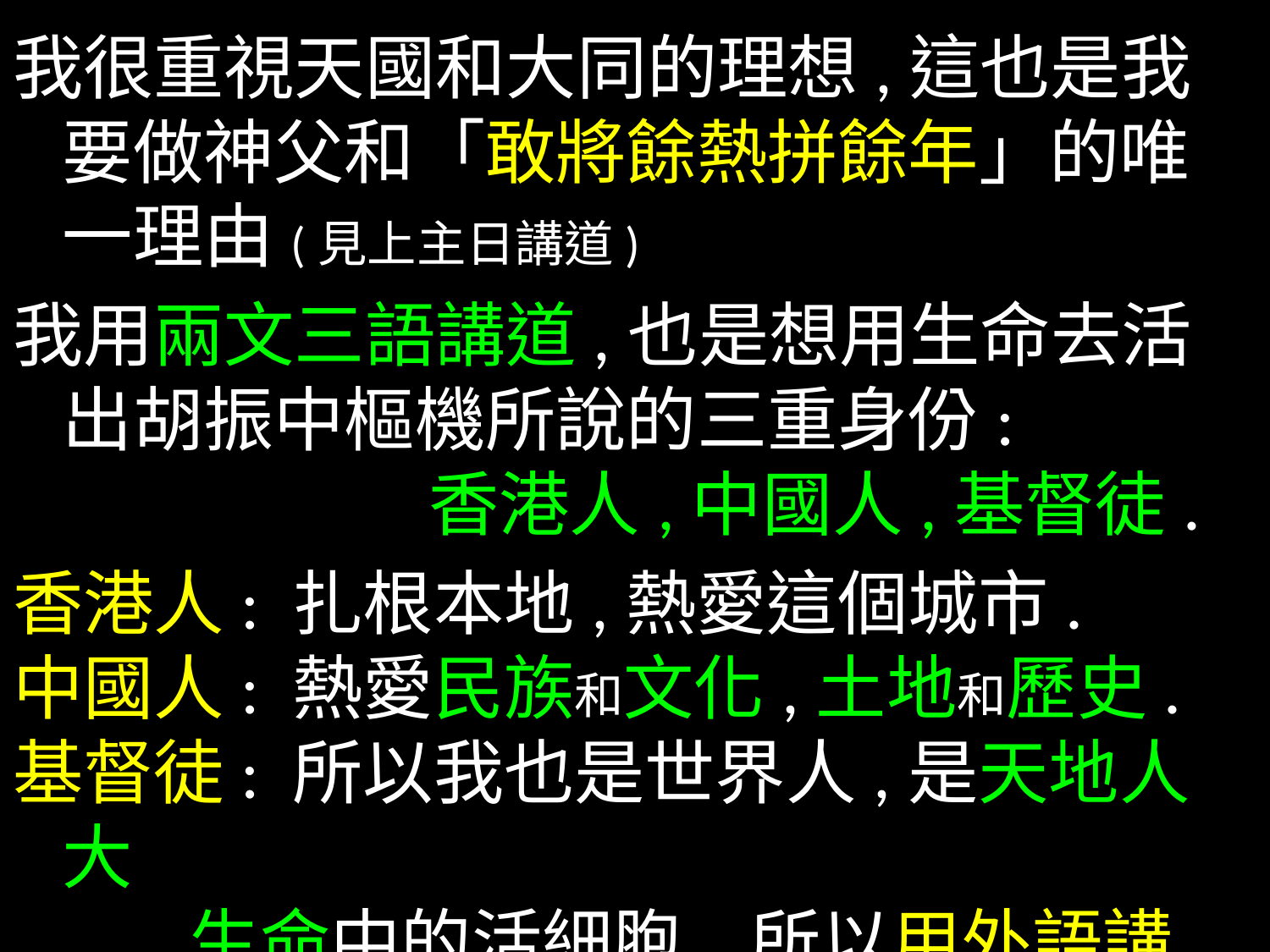

我很重視天國和大同的理想,這也是我要做神父和「敢將餘熱拼餘年」的唯一理由(見上主日講道)
我用兩文三語講道,也是想用生命去活出胡振中樞機所說的三重身份:
                      香港人,中國人,基督徒.
香港人: 扎根本地,熱愛這個城市.
中國人: 熱愛民族和文化,土地和歷史.
基督徒: 所以我也是世界人,是天地人大
        生命中的活細胞, 所以用外語講道.